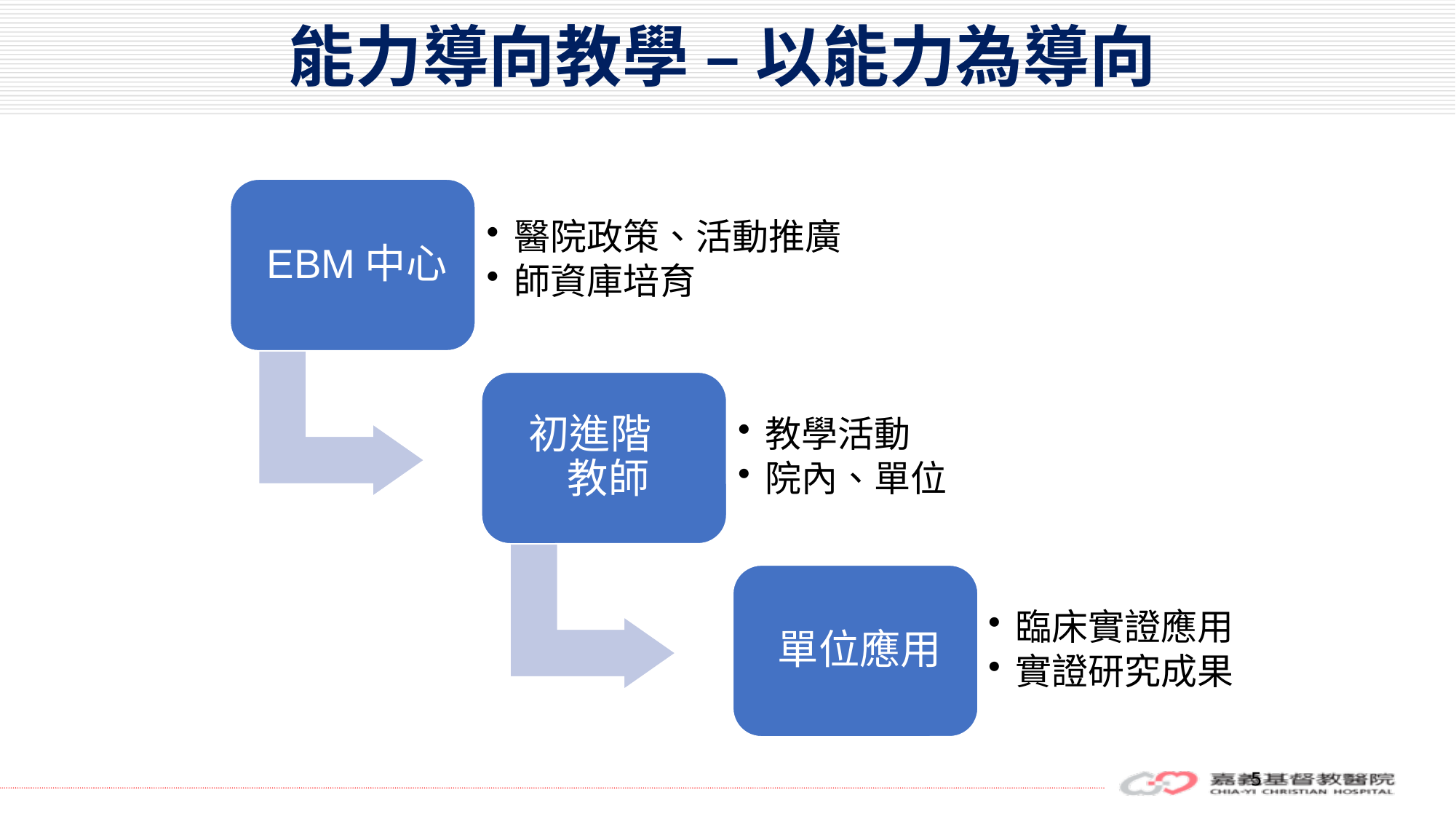

# 能力導向教學 – 以能力為導向
EBM中心
醫院政策、活動推廣
師資庫培育
初進階     教師
教學活動
院內、單位
單位應用
臨床實證應用
實證研究成果
5